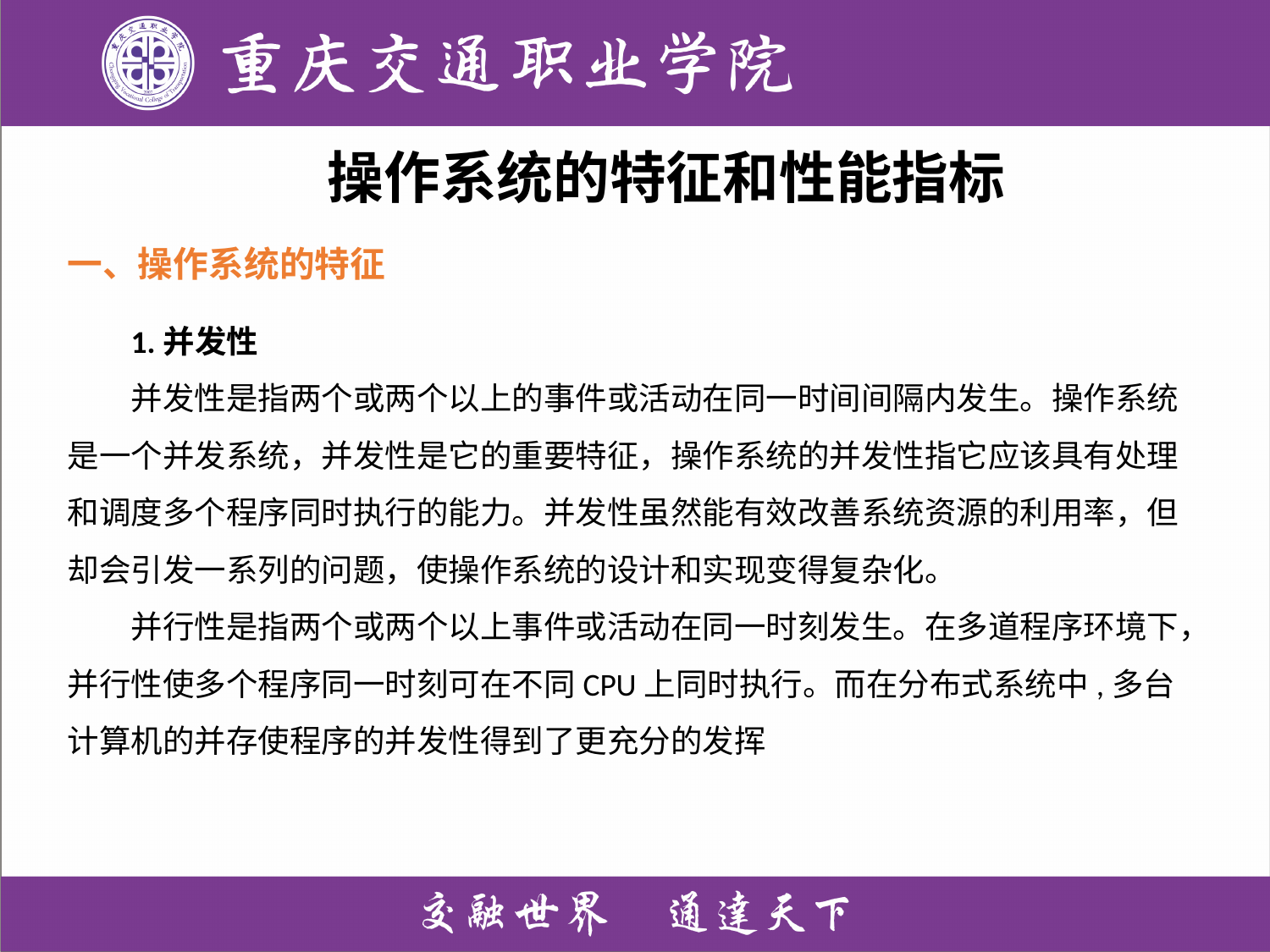

操作系统的特征和性能指标
一、操作系统的特征
1.并发性
并发性是指两个或两个以上的事件或活动在同一时间间隔内发生。操作系统是一个并发系统，并发性是它的重要特征，操作系统的并发性指它应该具有处理和调度多个程序同时执行的能力。并发性虽然能有效改善系统资源的利用率，但却会引发一系列的问题，使操作系统的设计和实现变得复杂化。
并行性是指两个或两个以上事件或活动在同一时刻发生。在多道程序环境下，并行性使多个程序同一时刻可在不同CPU上同时执行。而在分布式系统中,多台计算机的并存使程序的并发性得到了更充分的发挥